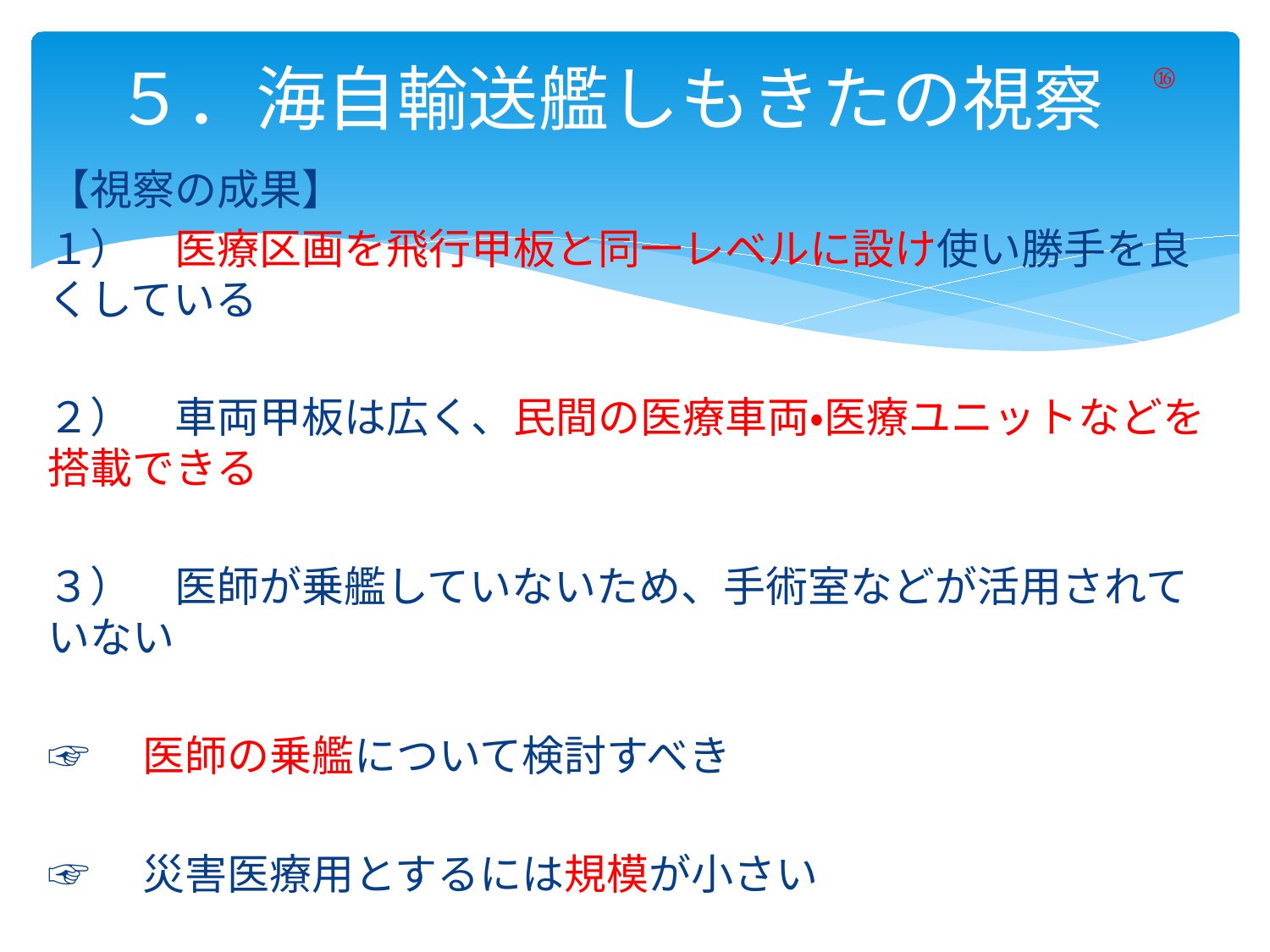

# ５．海自輸送艦しもきたの視察
⑯
【視察の成果】
１）　医療区画を飛行甲板と同一レベルに設け使い勝手を良くしている

２）　車両甲板は広く、民間の医療車両・医療ユニットなどを搭載できる

３）　医師が乗艦していないため、手術室などが活用されていない

☞　医師の乗艦について検討すべき

☞　災害医療用とするには規模が小さい